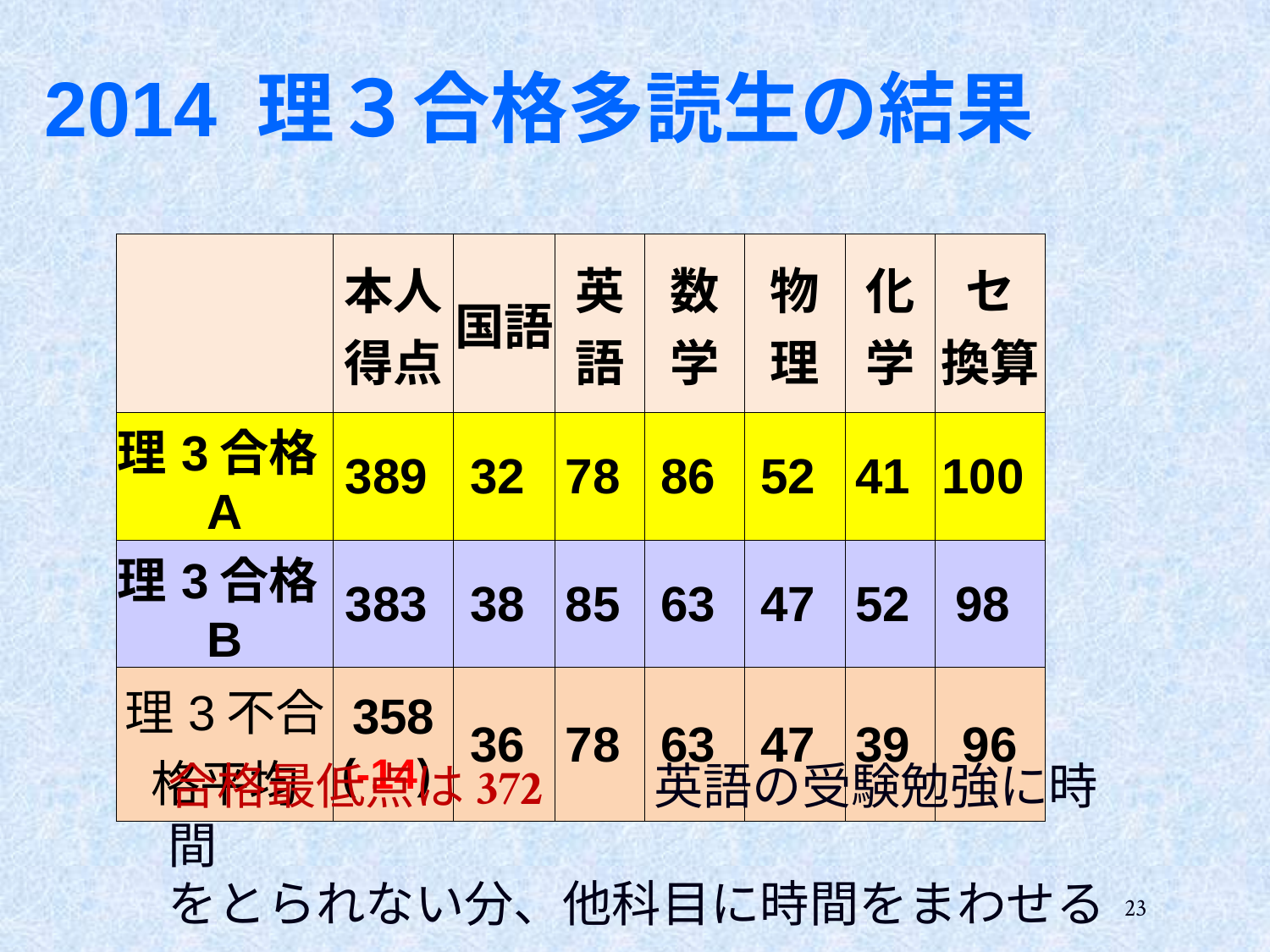

# 2014 理３合格多読生の結果
|  | 本人得点 | 国語 | 英語 | 数学 | 物理 | 化学 | セ 換算 |
| --- | --- | --- | --- | --- | --- | --- | --- |
| 理3合格A | 389 | 32 | 78 | 86 | 52 | 41 | 100 |
| 理3合格B | 383 | 38 | 85 | 63 | 47 | 52 | 98 |
| 理3不合格平均 | 358 (-14) | 36 | 78 | 63 | 47 | 39 | 96 |
合格最低点は372　　英語の受験勉強に時間
をとられない分、他科目に時間をまわせる

23